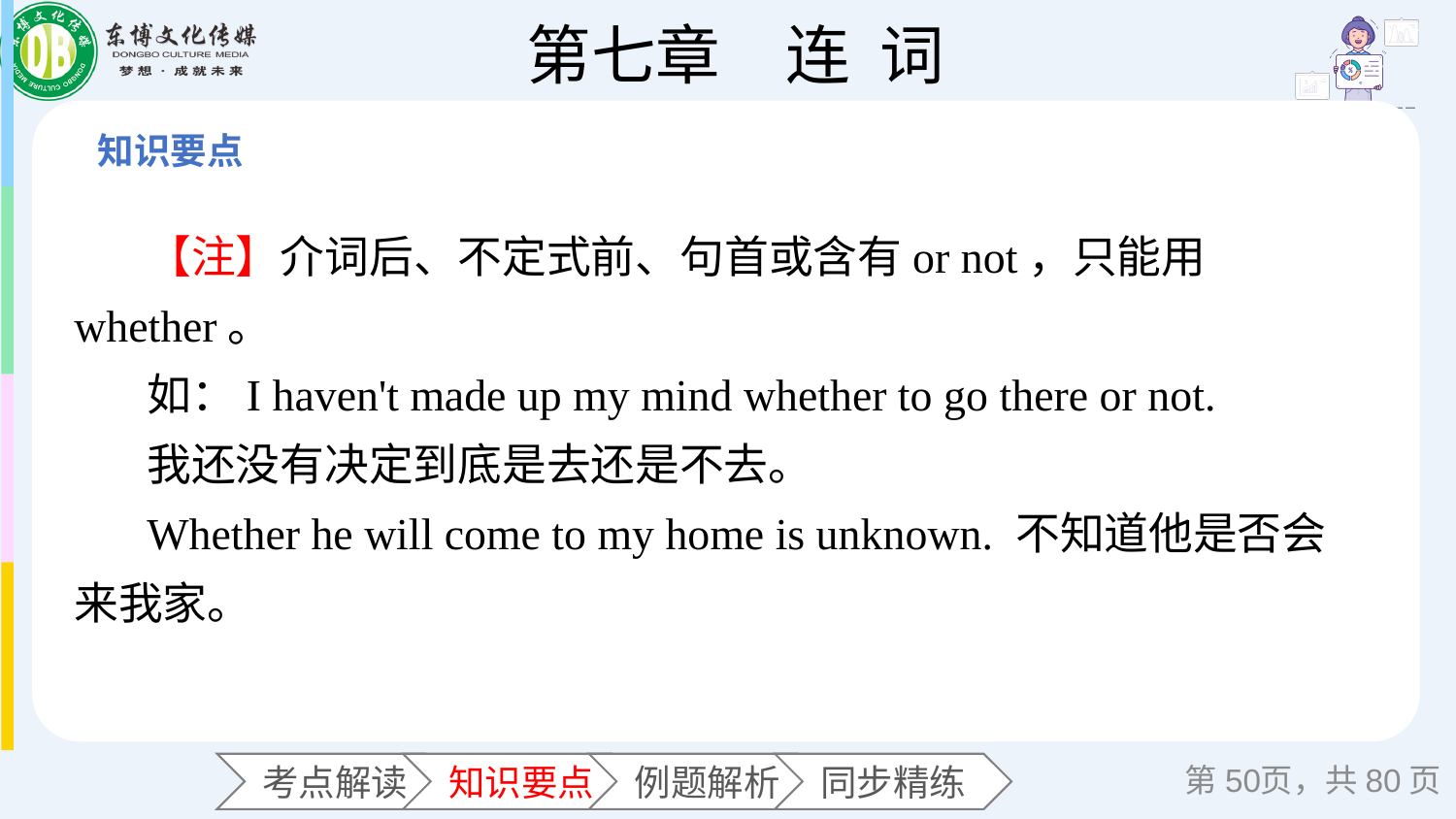

【注】介词后、不定式前、句首或含有or not，只能用whether。
如：I haven't made up my mind whether to go there or not.
我还没有决定到底是去还是不去。
Whether he will come to my home is unknown. 不知道他是否会来我家。
第50页，共80页